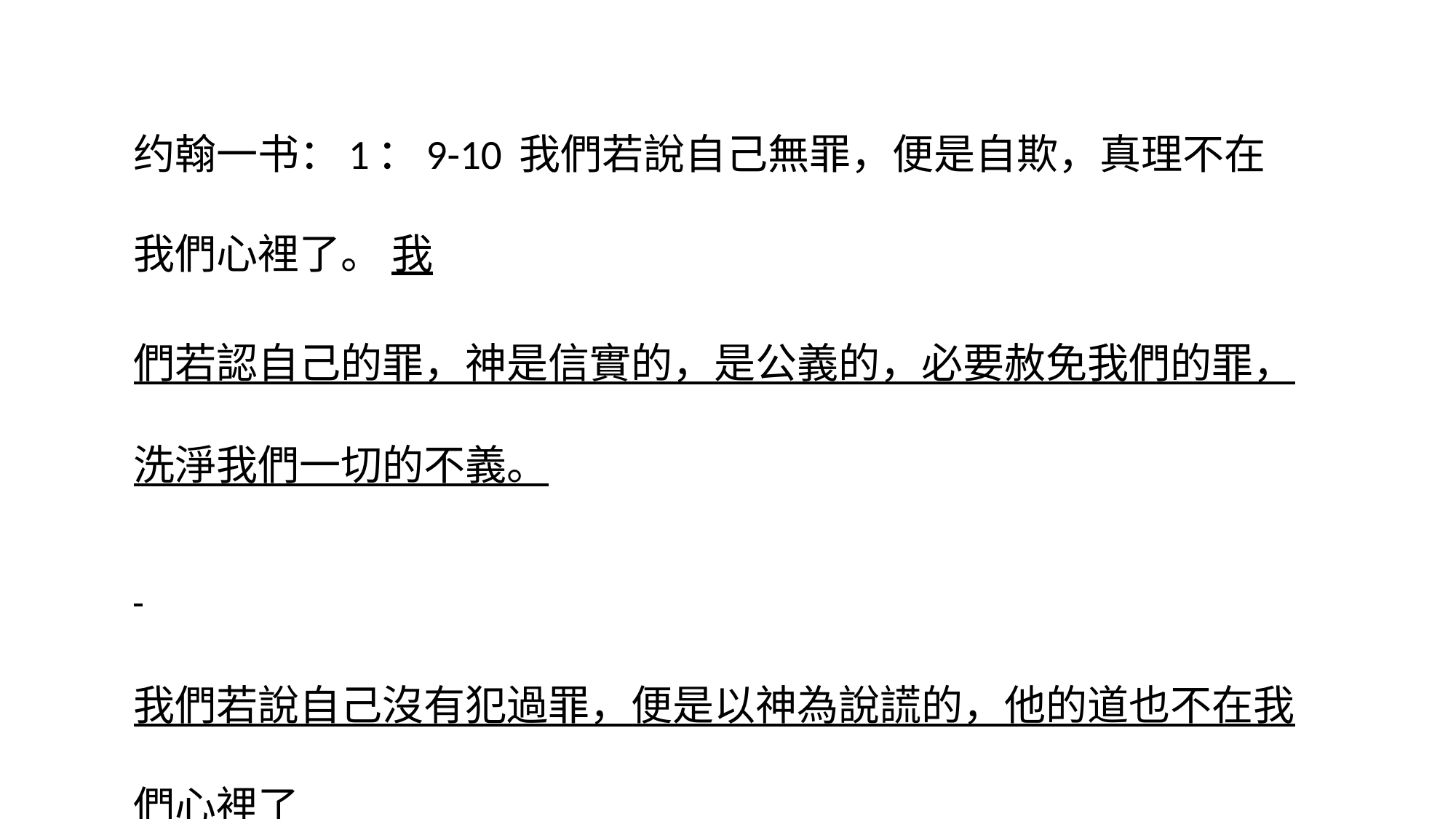

约翰一书：1：9-10 我們若說自己無罪，便是自欺，真理不在我們心裡了。 我們若認自己的罪，神是信實的，是公義的，必要赦免我們的罪，洗淨我們一切的不義。 我們若說自己沒有犯過罪，便是以神為說謊的，他的道也不在我們心裡了。